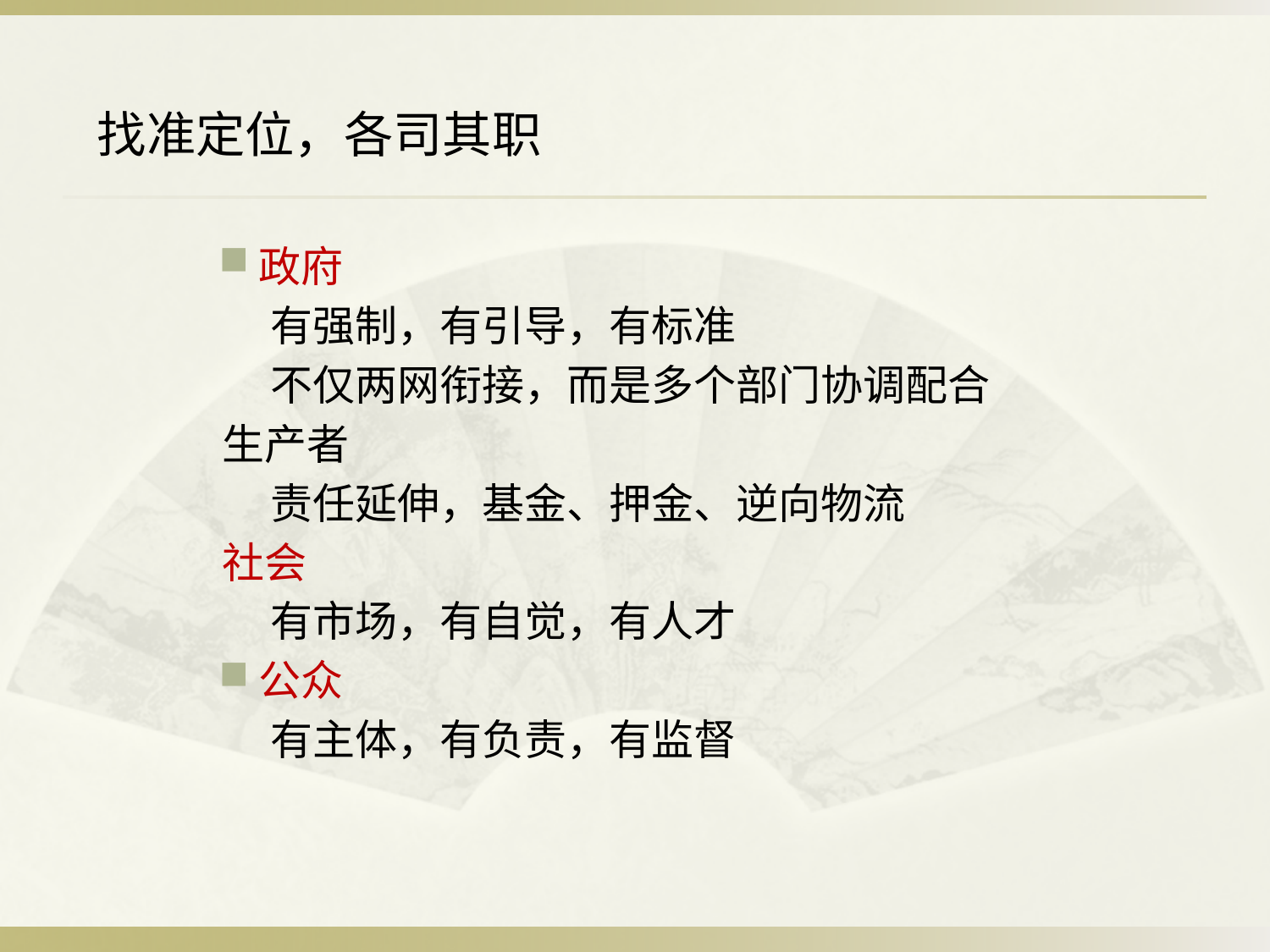

找准定位，各司其职
政府
    有强制，有引导，有标准
    不仅两网衔接，而是多个部门协调配合
生产者
    责任延伸，基金、押金、逆向物流
社会
    有市场，有自觉，有人才
公众
    有主体，有负责，有监督